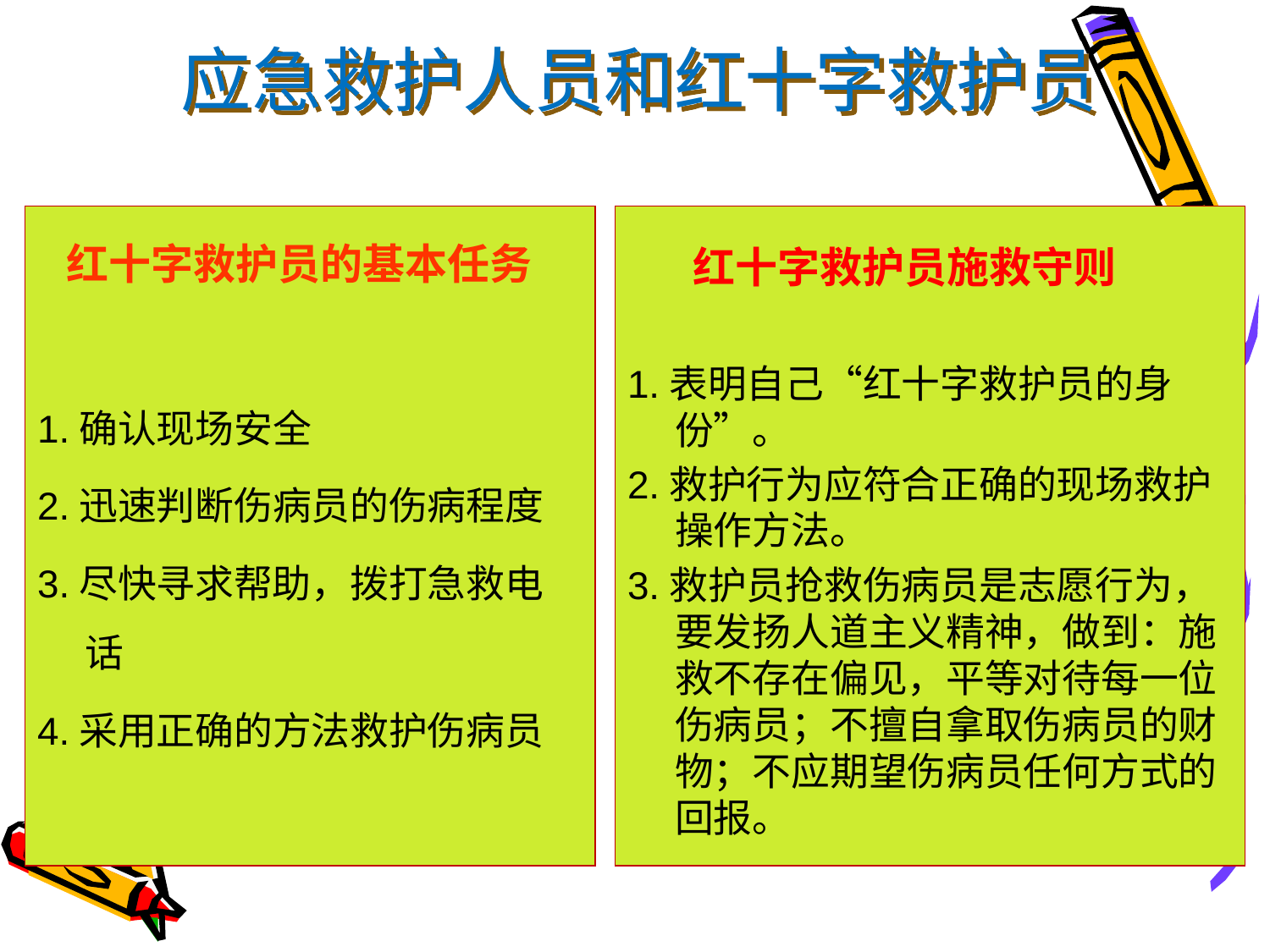

应急救护人员和红十字救护员
  红十字救护员的基本任务

1.确认现场安全
2.迅速判断伤病员的伤病程度
3.尽快寻求帮助，拨打急救电话
4.采用正确的方法救护伤病员
   红十字救护员施救守则

1.表明自己“红十字救护员的身份”。
2.救护行为应符合正确的现场救护操作方法。
3.救护员抢救伤病员是志愿行为，要发扬人道主义精神，做到：施救不存在偏见，平等对待每一位伤病员；不擅自拿取伤病员的财物；不应期望伤病员任何方式的回报。